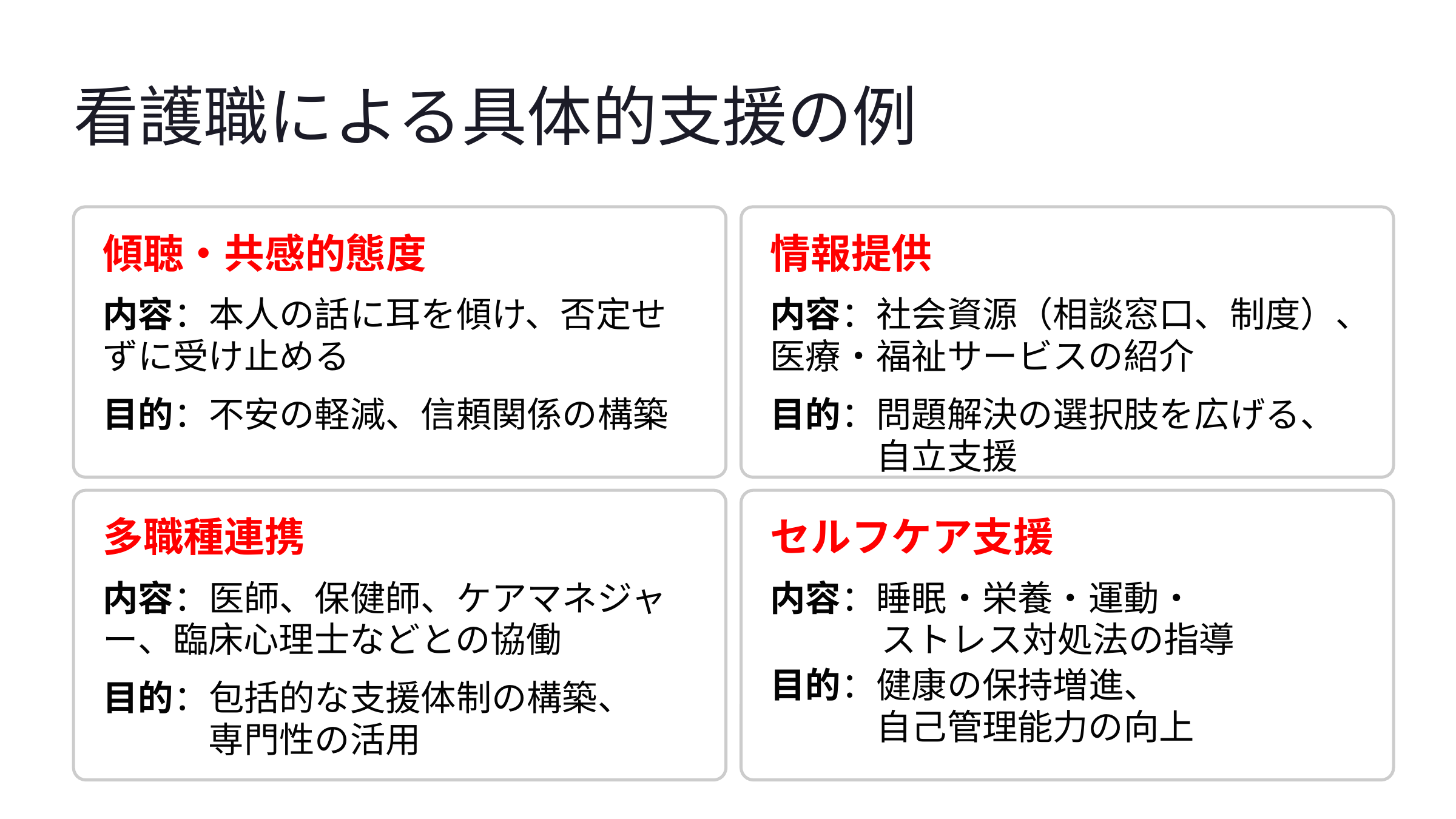

看護職による具体的支援の例

傾聴・共感的態度
情報提供
内容：本人の話に耳を傾け、否定せずに受け止める
内容：社会資源（相談窓口、制度）、医療・福祉サービスの紹介
目的：不安の軽減、信頼関係の構築
目的：問題解決の選択肢を広げる、
　　　自立支援

多職種連携
セルフケア支援
内容：医師、保健師、ケアマネジャー、臨床心理士などとの協働
内容：睡眠・栄養・運動・
   　　 ストレス対処法の指導
目的：健康の保持増進、
　　　自己管理能力の向上
目的：包括的な支援体制の構築、
　　　専門性の活用